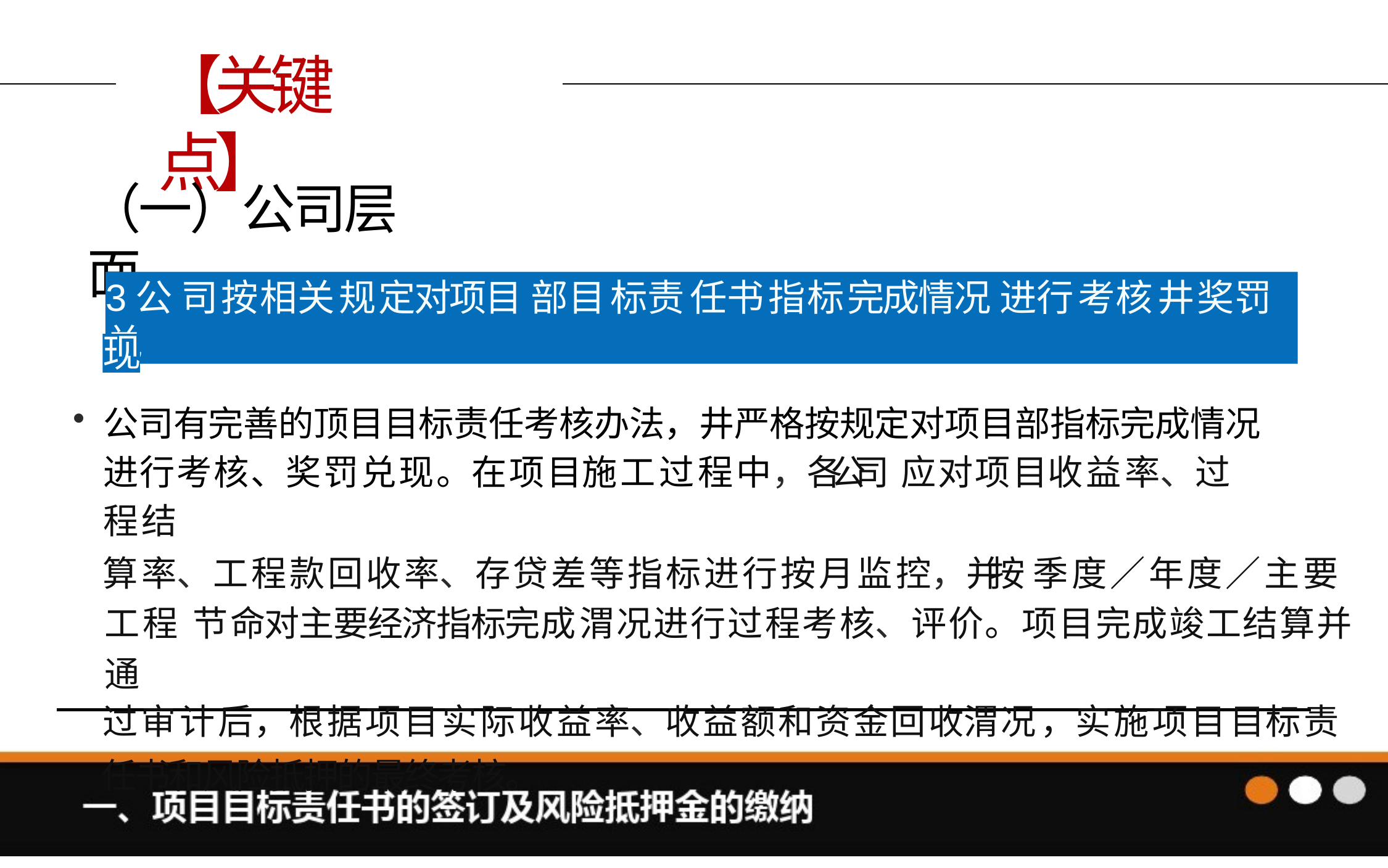

# 【关键点】

（一）公司层面
3公 司按相关规定对项目 部目标责任书指标完成情况 进行考核井奖罚兑
现
公司有完善的顶目目标责任考核办法，井严格按规定对项目部指标完成情况 进行考核、奖罚兑现。在项目施工过程中，各公司	应对项目收益率、过程结
算率、工程款回收率、存贷差等指标进行按月监控，并按 季度／年度／主要工程 节命对主要经济指标完成渭况进行过程考核、评价。项目完成竣工结算并通
过审计后，根据项目实际收益率、收益额和资金回收渭况，实施项目目标责
任书和风险抵押的最终考核。